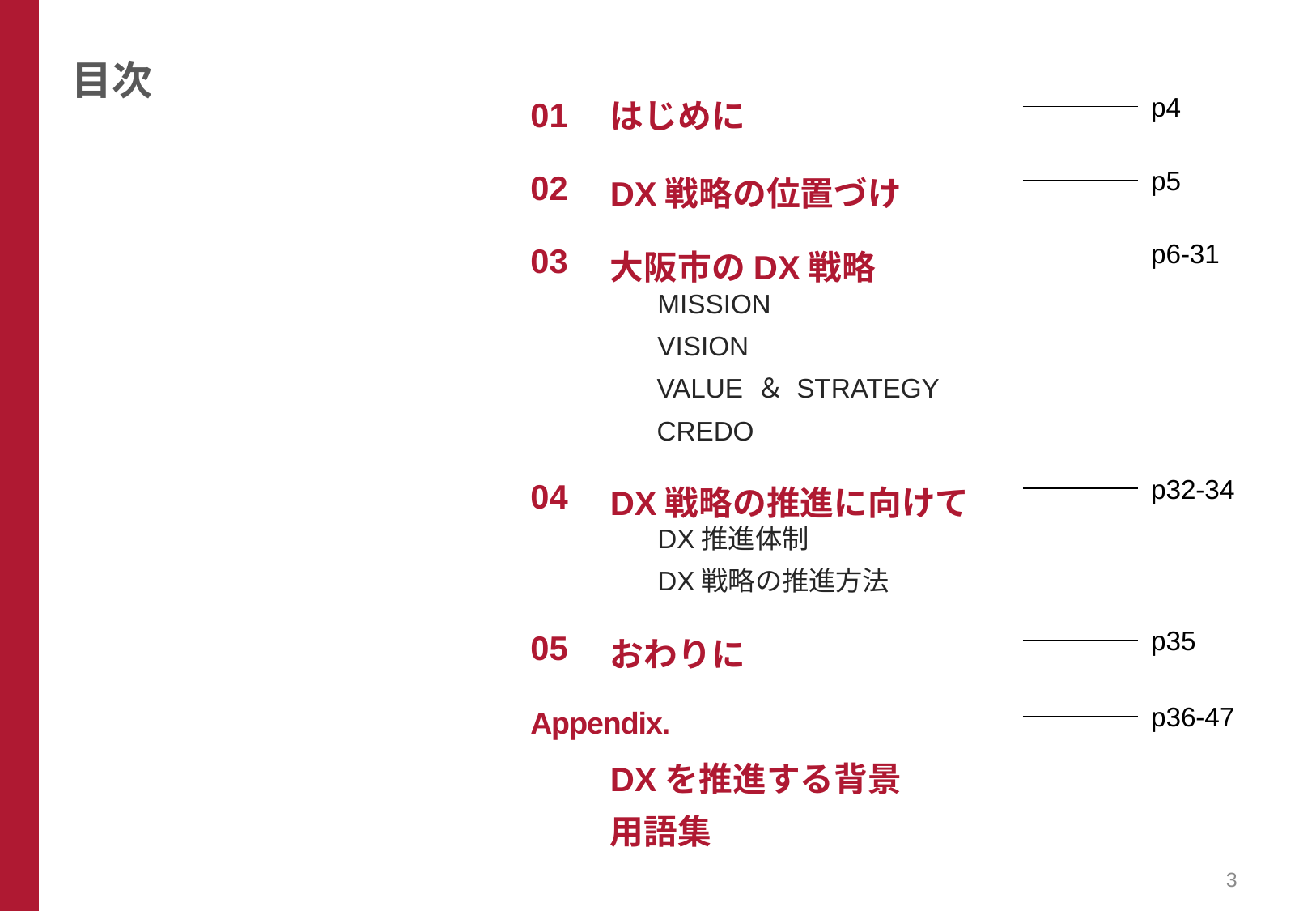

目次
はじめに
01
p4
DX戦略の位置づけ
02
p5
03
大阪市のDX戦略
MISSION
VISION
VALUE ＆ STRATEGY
CREDO
p6-31
04
DX戦略の推進に向けて
DX推進体制
DX戦略の推進方法
p32-34
おわりに
05
p35
Appendix.
p36-47
DXを推進する背景
用語集
3